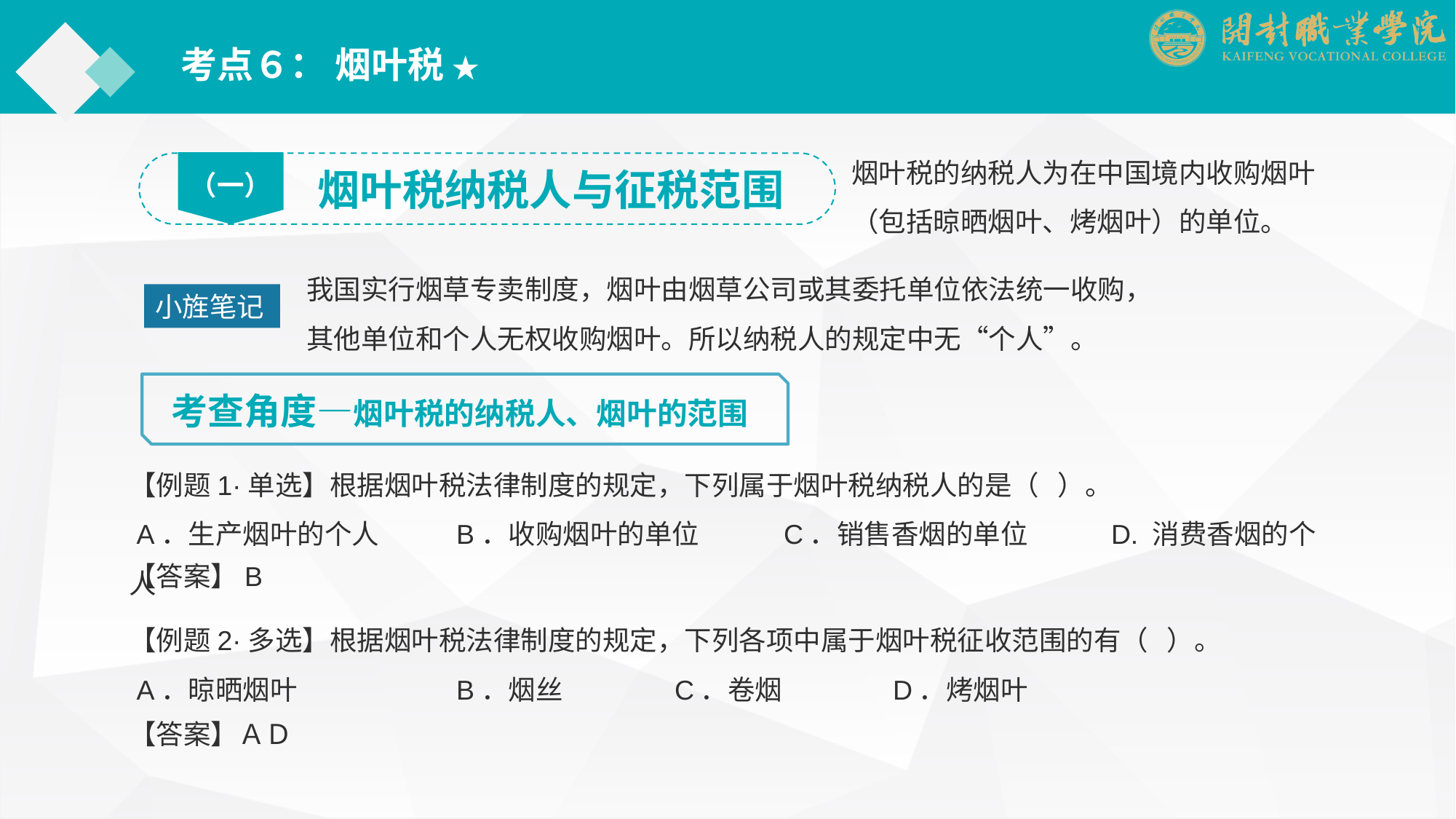

考点６： 烟叶税 ★
烟叶税的纳税人为在中国境内收购烟叶（包括晾晒烟叶、烤烟叶）的单位。
（一）

烟叶税纳税人与征税范围
我国实行烟草专卖制度，烟叶由烟草公司或其委托单位依法统一收购，其他单位和个人无权收购烟叶。所以纳税人的规定中无“个人”。
小旌笔记

考查角度—烟叶税的纳税人、烟叶的范围
【例题1·单选】根据烟叶税法律制度的规定，下列属于烟叶税纳税人的是（   ）。
 A．生产烟叶的个人	B．收购烟叶的单位	C．销售香烟的单位	D. 消费香烟的个人
【答案】B
【例题2·多选】根据烟叶税法律制度的规定，下列各项中属于烟叶税征收范围的有（   ）。
 A．晾晒烟叶		B．烟丝		C．卷烟		D．烤烟叶
【答案】ＡＤ